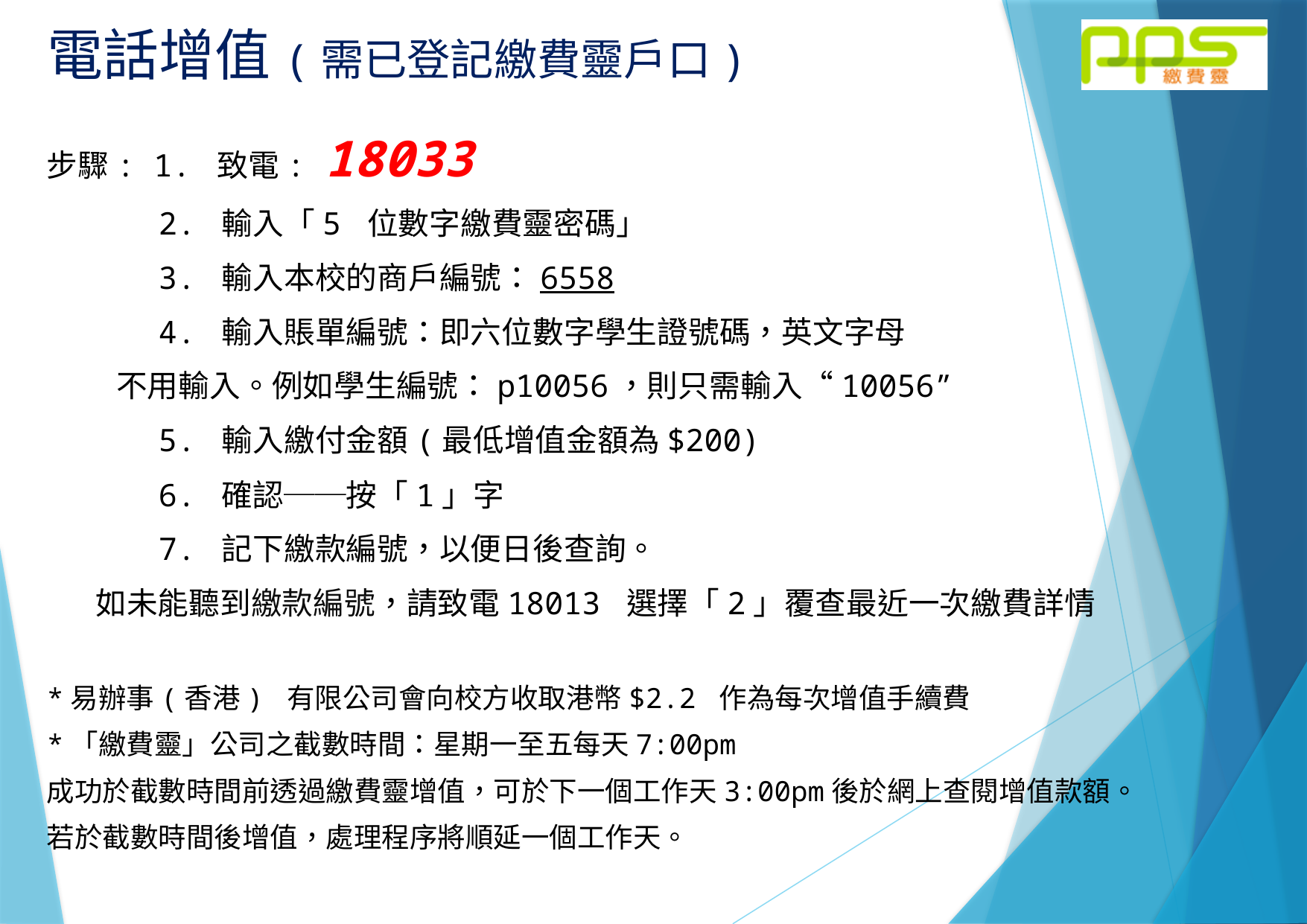

電話增值(需已登記繳費靈戶口)

步驟: 1. 致電: 18033
      2. 輸入「5 位數字繳費靈密碼」
      3. 輸入本校的商戶編號：6558
      4. 輸入賬單編號：即六位數字學生證號碼，英文字母
         不用輸入。例如學生編號：p10056，則只需輸入“10056”
      5. 輸入繳付金額(最低增值金額為$200)
      6. 確認──按「1」字
      7. 記下繳款編號，以便日後查詢。
      如未能聽到繳款編號，請致電18013 選擇「2」覆查最近一次繳費詳情

*易辦事(香港) 有限公司會向校方收取港幣$2.2 作為每次增值手續費
*「繳費靈」公司之截數時間：星期一至五每天7:00pm
成功於截數時間前透過繳費靈增值，可於下一個工作天3:00pm後於網上查閱增值款額。
若於截數時間後增值，處理程序將順延一個工作天。